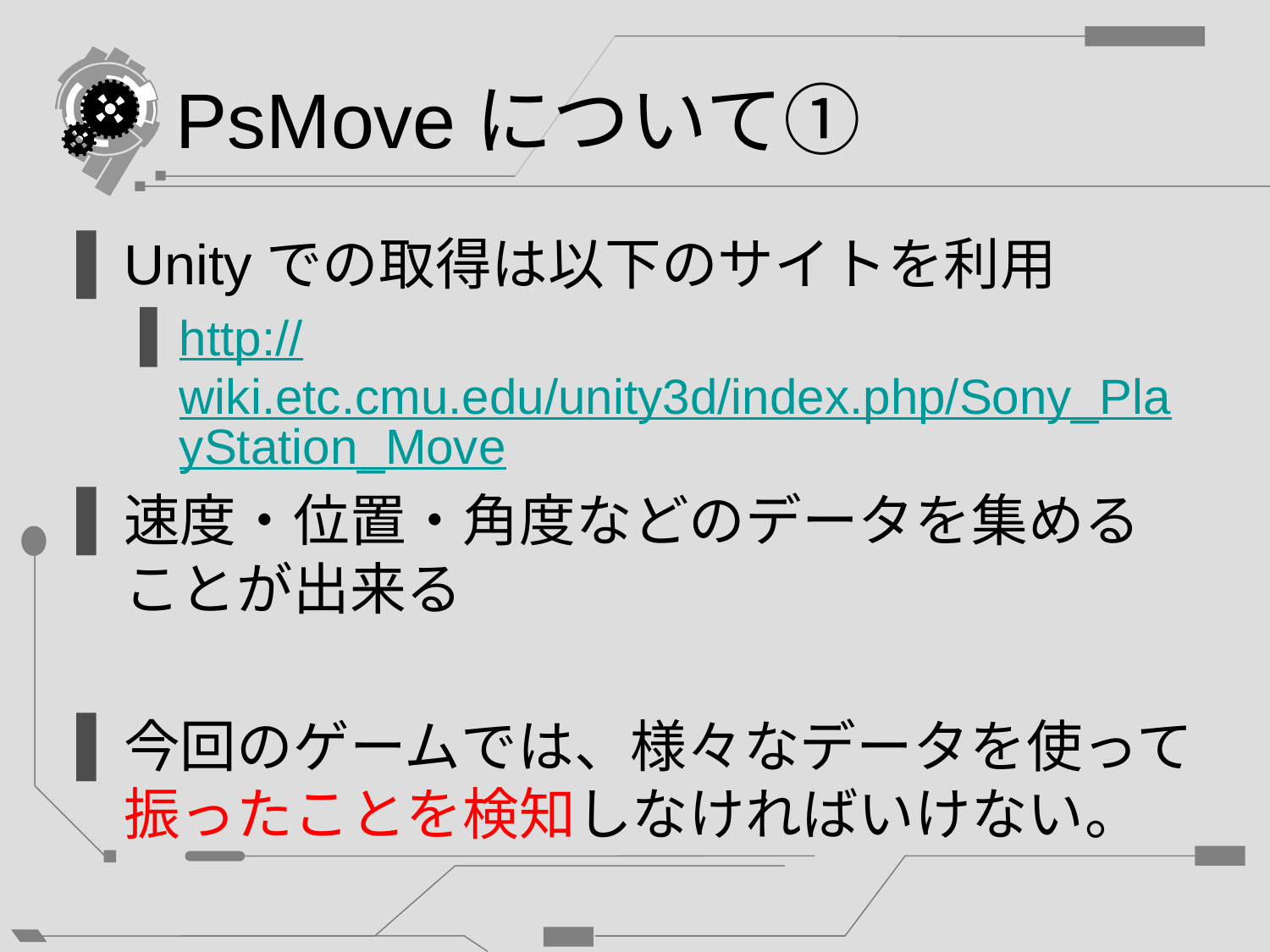

# PsMoveについて①

Unityでの取得は以下のサイトを利用
http://wiki.etc.cmu.edu/unity3d/index.php/Sony_PlayStation_Move
速度・位置・角度などのデータを集めることが出来る

今回のゲームでは、様々なデータを使って振ったことを検知しなければいけない。